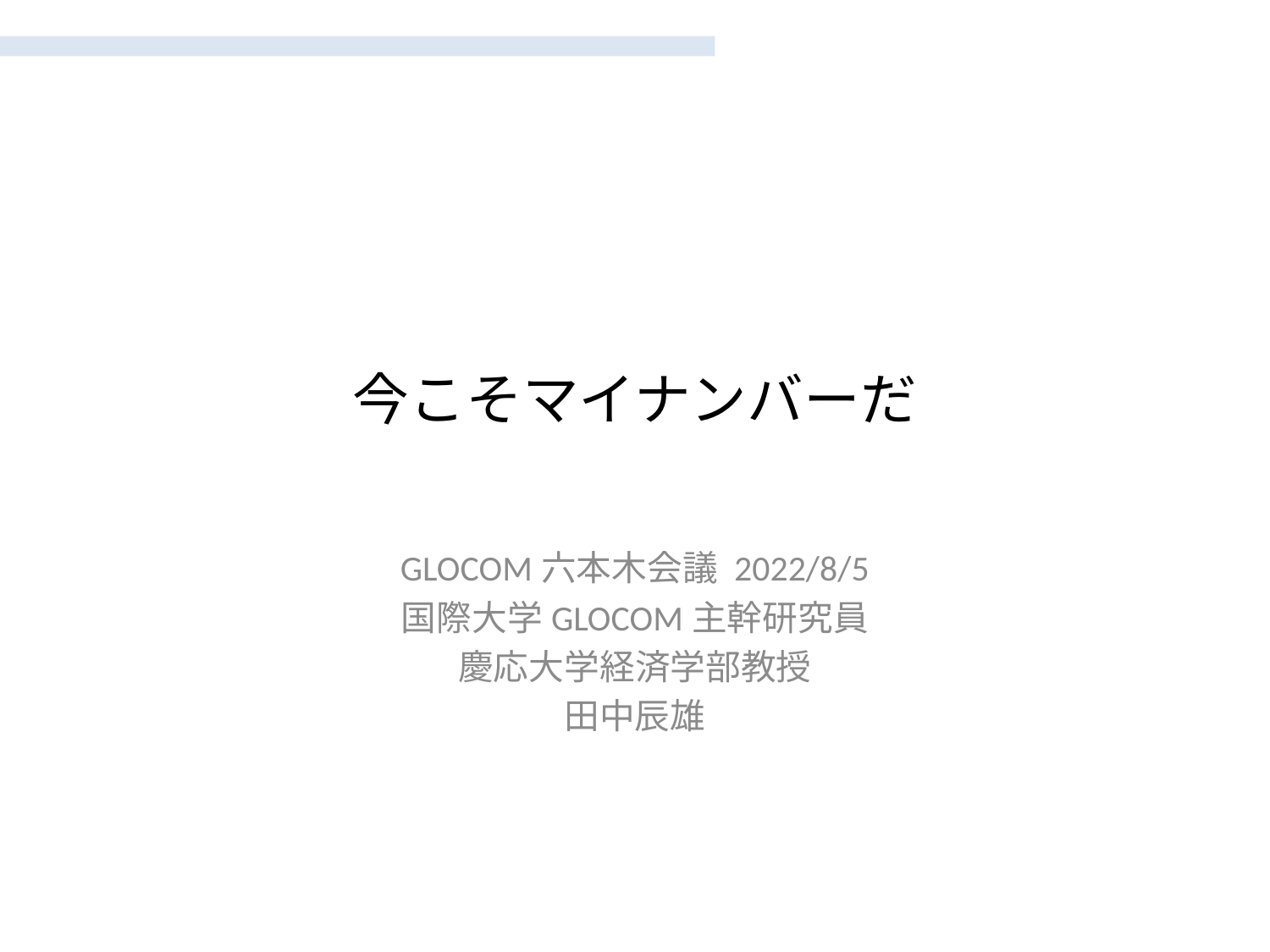

# 今こそマイナンバーだ
GLOCOM六本木会議 2022/8/5
国際大学GLOCOM主幹研究員
慶応大学経済学部教授
田中辰雄